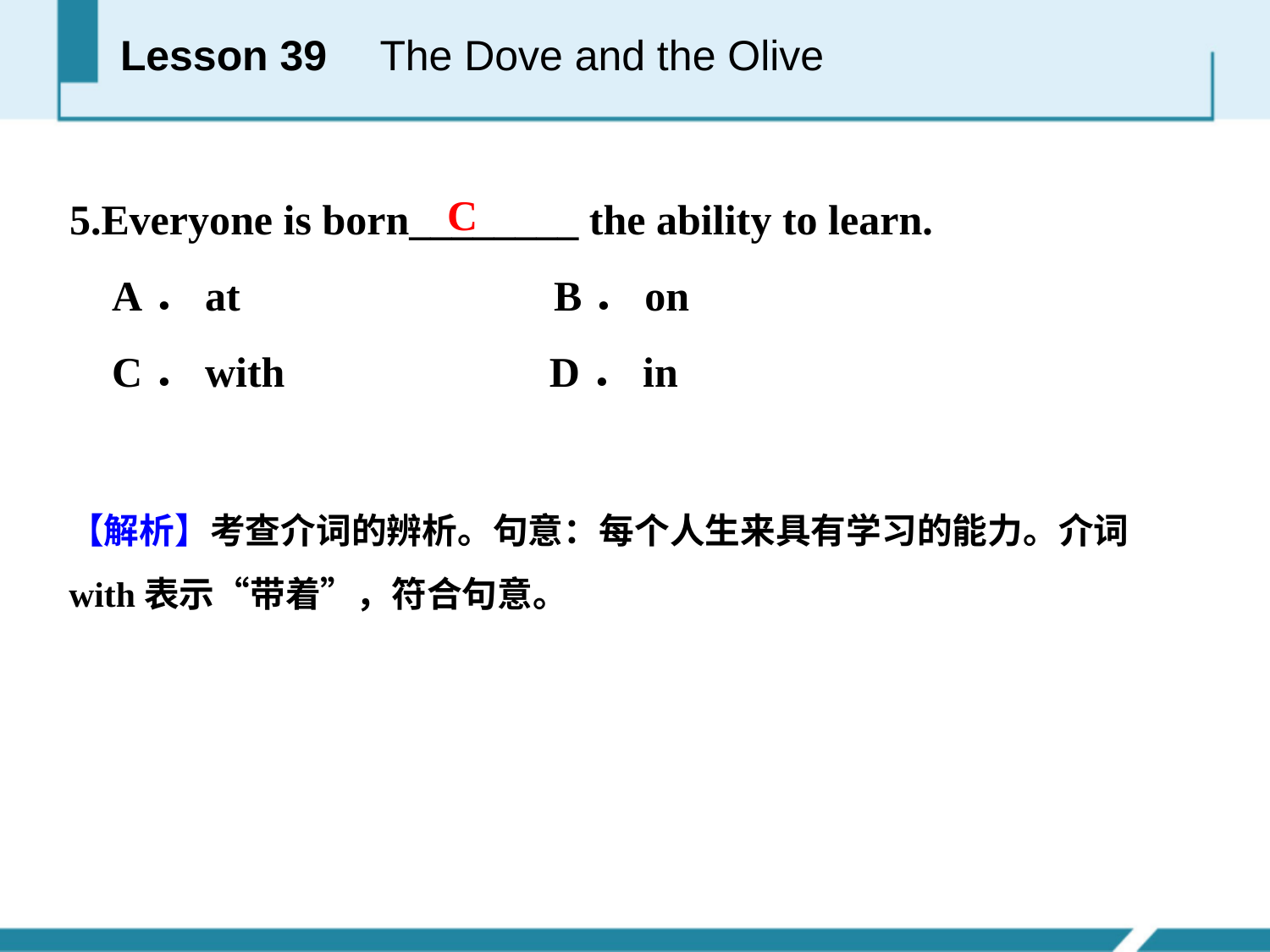

Lesson 39 　The Dove and the Olive
5.Everyone is born________ the ability to learn.
    A．at　　　　             B．on
    C．with                         D．in
C
【解析】考查介词的辨析。句意：每个人生来具有学习的能力。介词with表示“带着”，符合句意。